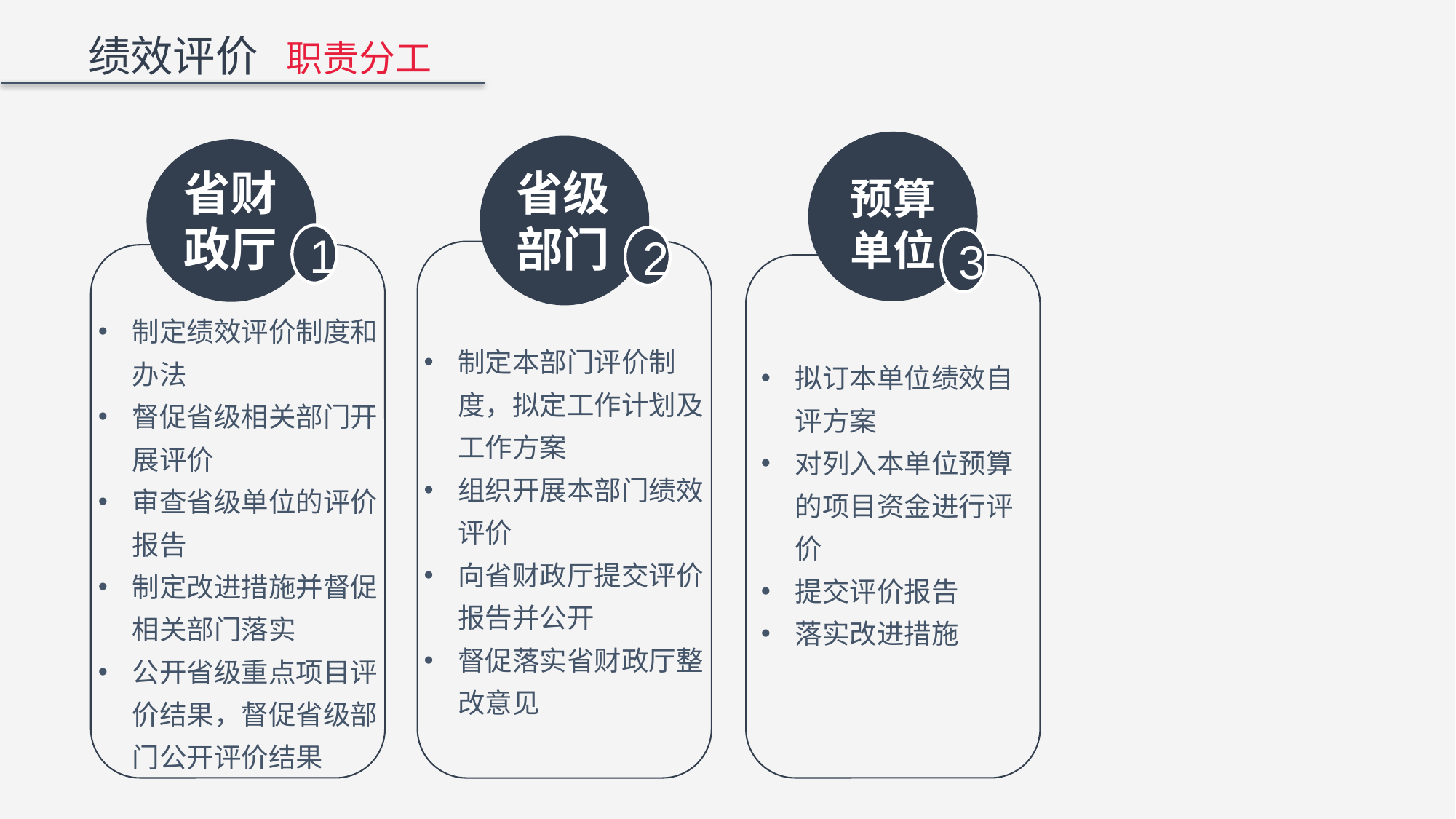

绩效评价   职责分工

预算单位
3

省财政厅
省级部门

1
2

制定绩效评价制度和办法
督促省级相关部门开展评价
审查省级单位的评价报告
制定改进措施并督促相关部门落实
公开省级重点项目评价结果，督促省级部门公开评价结果
制定本部门评价制度，拟定工作计划及工作方案
组织开展本部门绩效评价
向省财政厅提交评价报告并公开
督促落实省财政厅整改意见

拟订本单位绩效自评方案
对列入本单位预算的项目资金进行评价
提交评价报告
落实改进措施